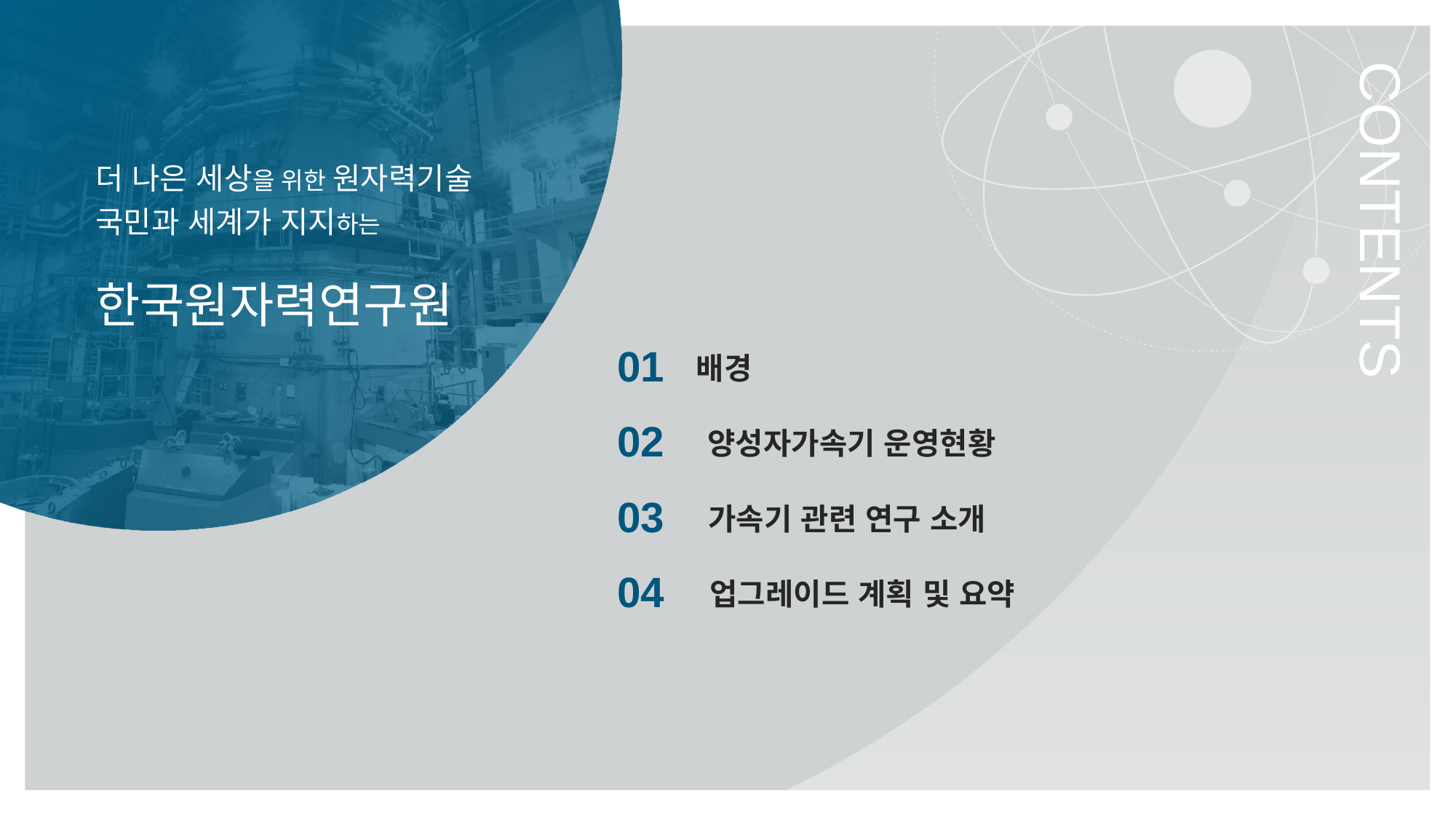

01
배경
02
양성자가속기 운영현황
03
가속기 관련 연구 소개
04
업그레이드 계획 및 요약